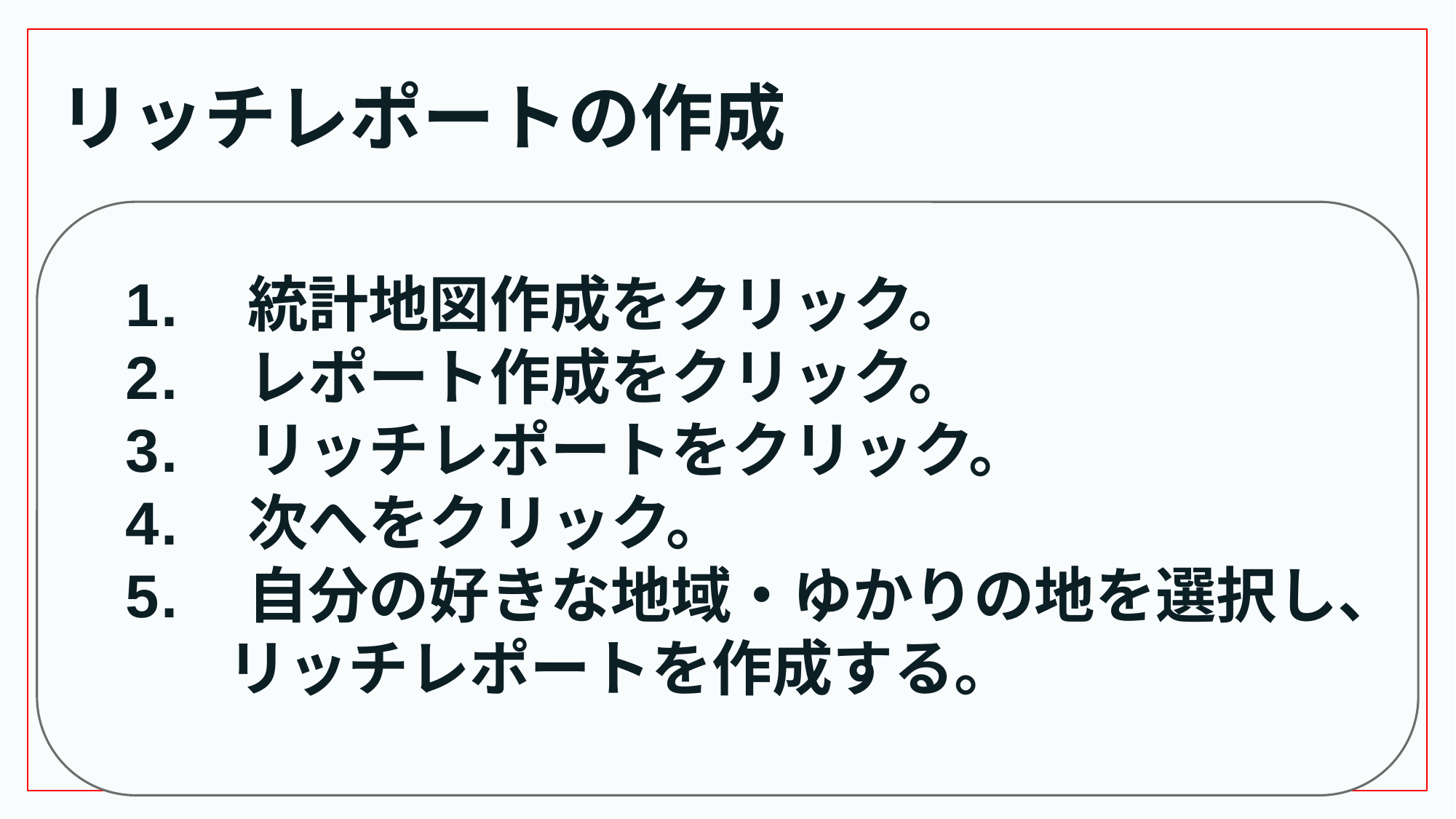

# リッチレポートの作成

　統計地図作成をクリック。
　レポート作成をクリック。
　リッチレポートをクリック。
　次へをクリック。
　自分の好きな地域・ゆかりの地を選択し、
　   リッチレポートを作成する。